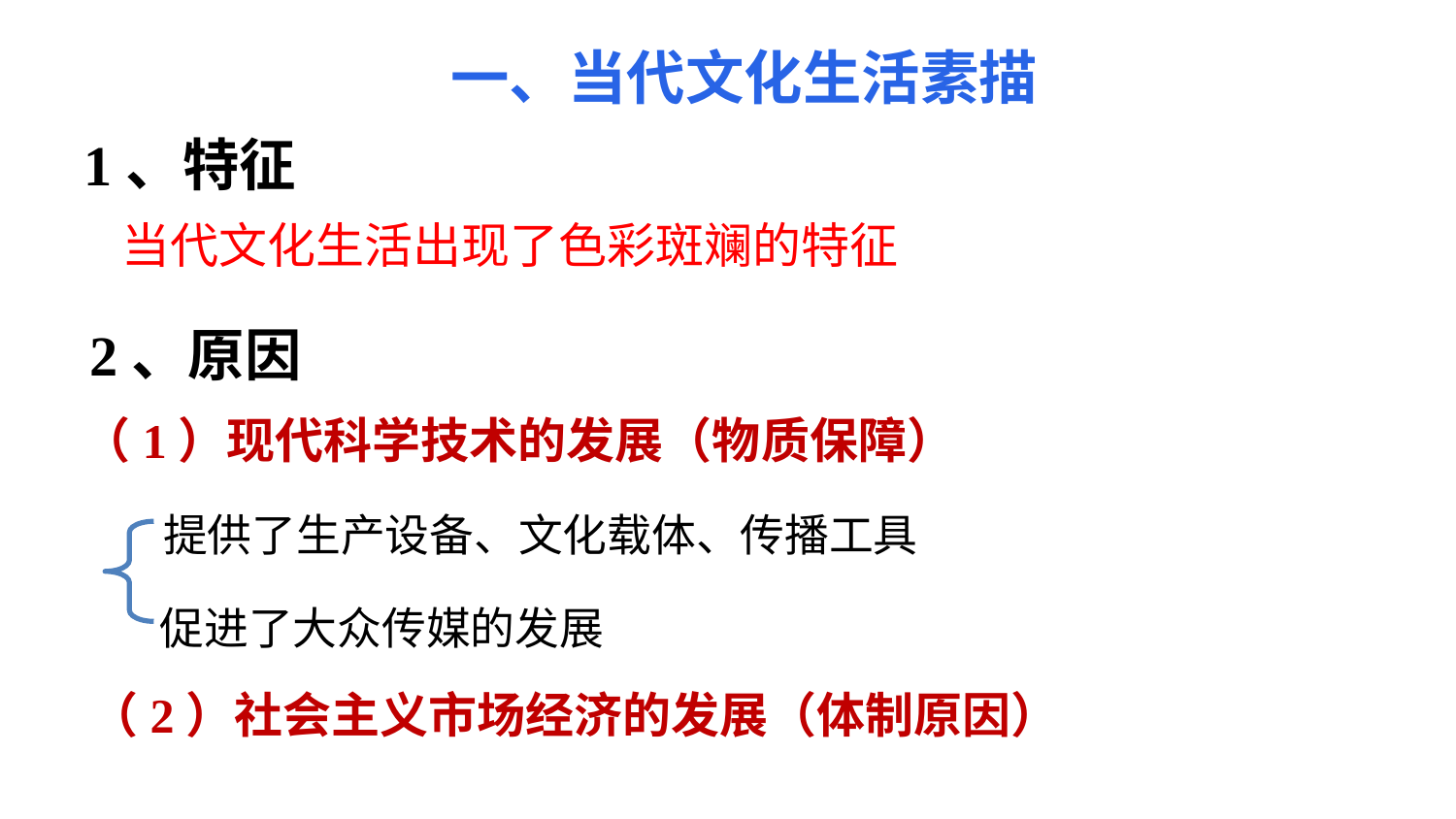

一、当代文化生活素描
1、特征
当代文化生活出现了色彩斑斓的特征
2、原因
（1）现代科学技术的发展（物质保障）
提供了生产设备、文化载体、传播工具

促进了大众传媒的发展
（2）社会主义市场经济的发展（体制原因）